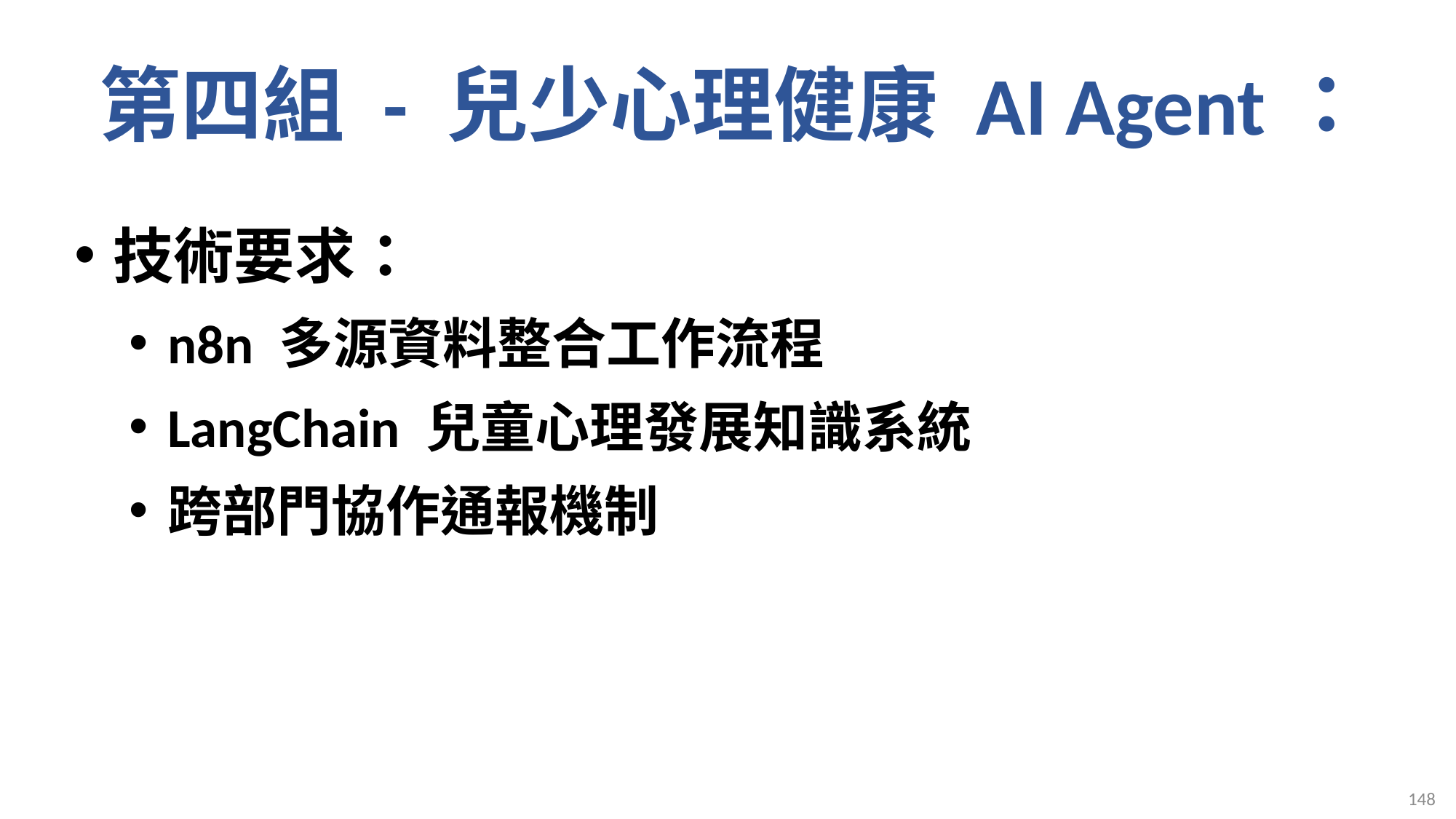

# 第四組 - 兒少心理健康 AI Agent：
技術要求：
n8n 多源資料整合工作流程
LangChain 兒童心理發展知識系統
跨部門協作通報機制
148